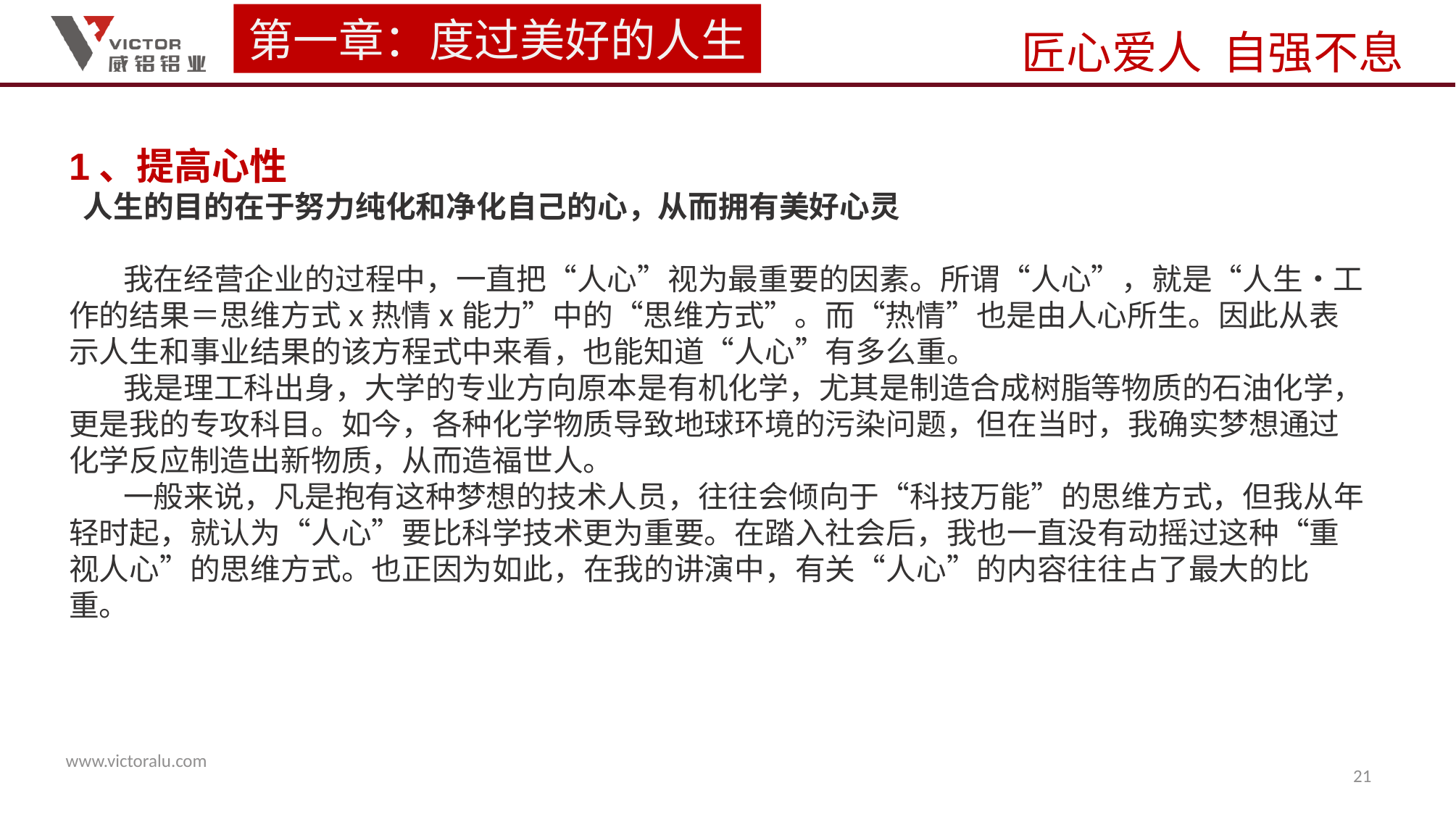

第一章：度过美好的人生

1、提高心性
 人生的目的在于努力纯化和净化自己的心，从而拥有美好心灵

       我在经营企业的过程中，一直把“人心”视为最重要的因素。所谓“人心”，就是“人生・工作的结果＝思维方式x热情ⅹ能力”中的“思维方式”。而“热情”也是由人心所生。因此从表示人生和事业结果的该方程式中来看，也能知道“人心”有多么重。
       我是理工科出身，大学的专业方向原本是有机化学，尤其是制造合成树脂等物质的石油化学，更是我的专攻科目。如今，各种化学物质导致地球环境的污染问题，但在当时，我确实梦想通过化学反应制造出新物质，从而造福世人。
       一般来说，凡是抱有这种梦想的技术人员，往往会倾向于“科技万能”的思维方式，但我从年轻时起，就认为“人心”要比科学技术更为重要。在踏入社会后，我也一直没有动摇过这种“重视人心”的思维方式。也正因为如此，在我的讲演中，有关“人心”的内容往往占了最大的比重。

21